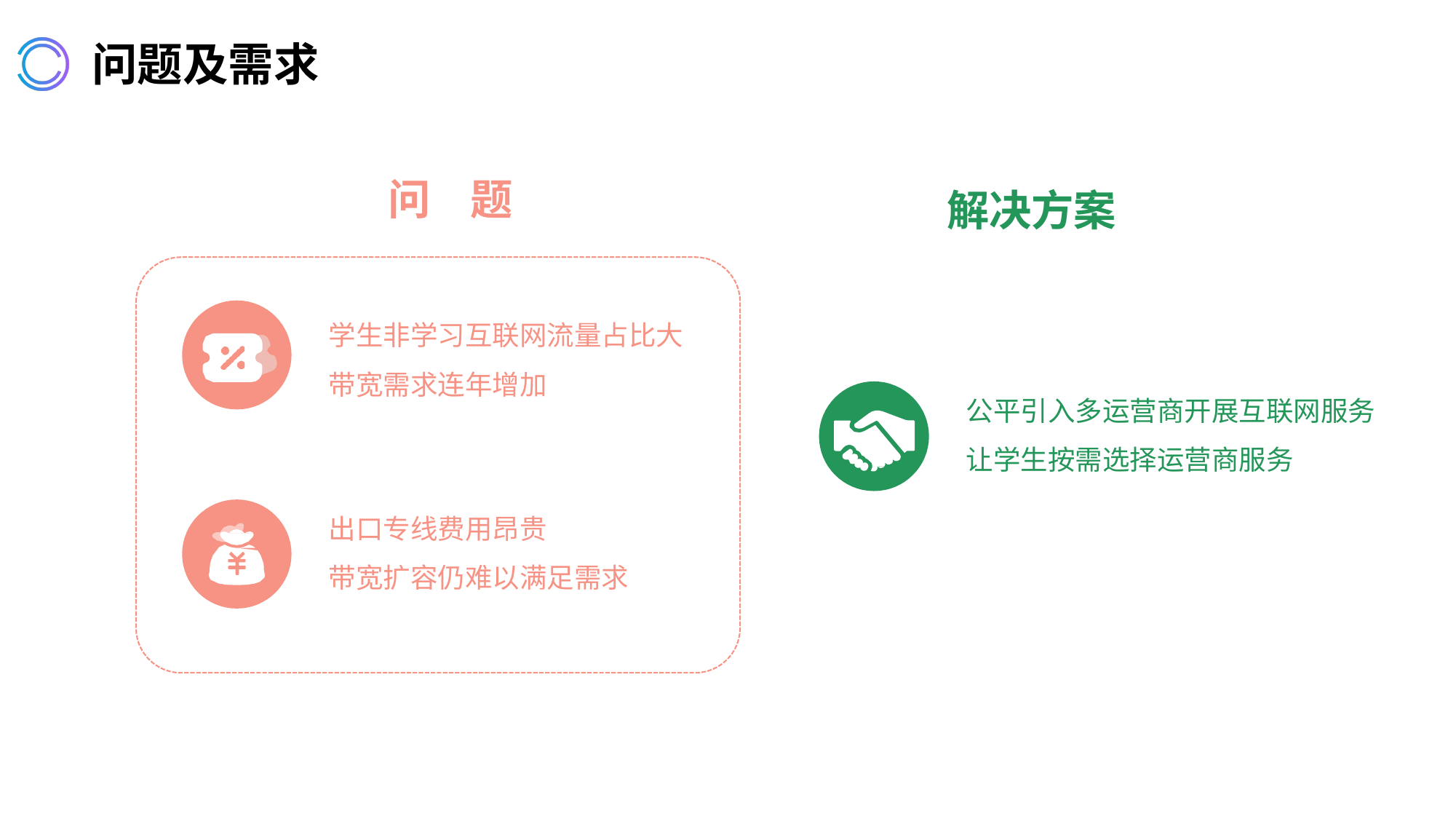

# 问题及需求
问	题
解决方案

学生非学习互联网流量占比大 带宽需求连年增加

公平引入多运营商开展互联网服务 让学生按需选择运营商服务

出口专线费用昂贵
带宽扩容仍难以满足需求